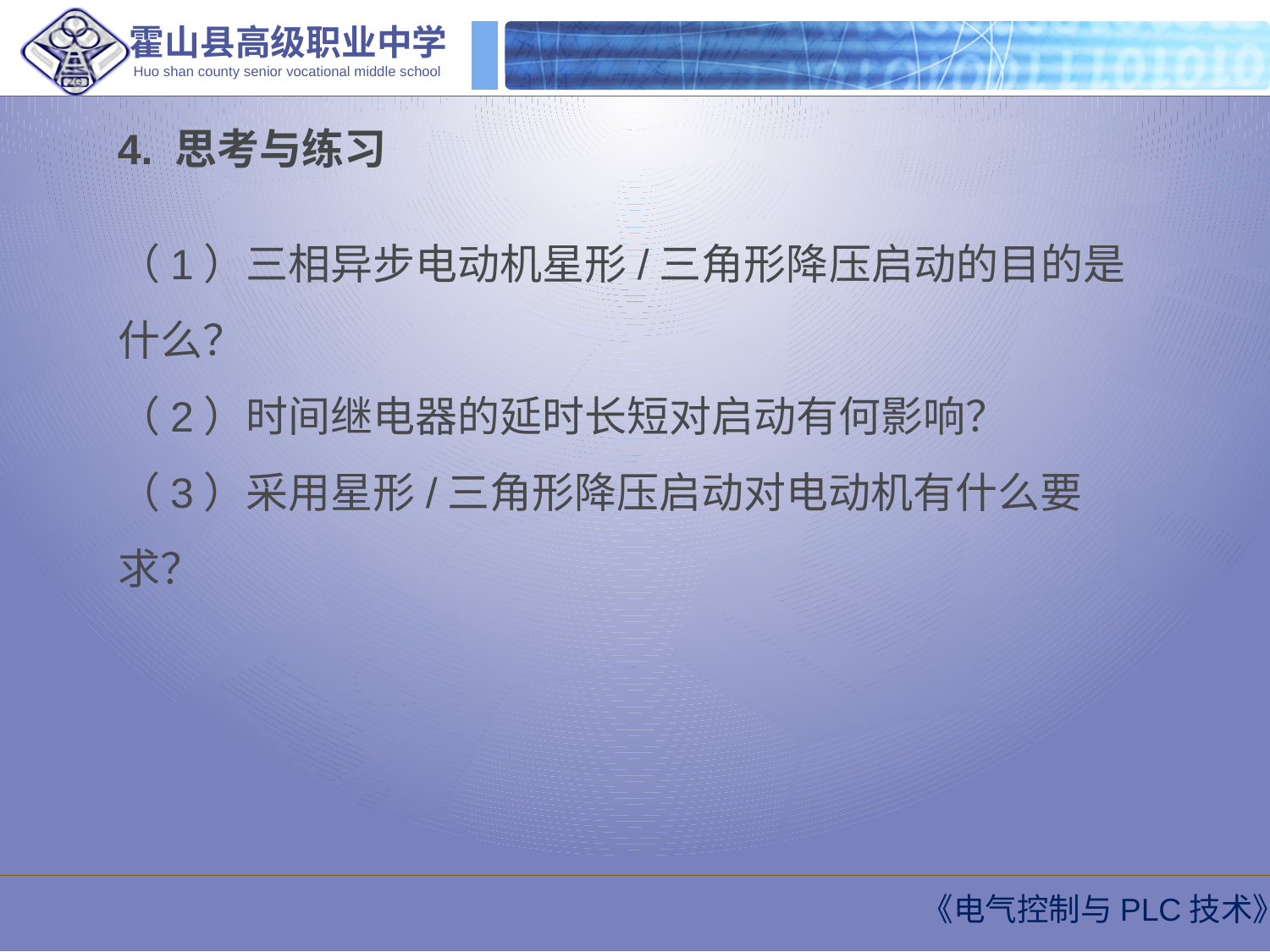

4. 思考与练习
（1）三相异步电动机星形/三角形降压启动的目的是什么？
（2）时间继电器的延时长短对启动有何影响？
（3）采用星形/三角形降压启动对电动机有什么要求？